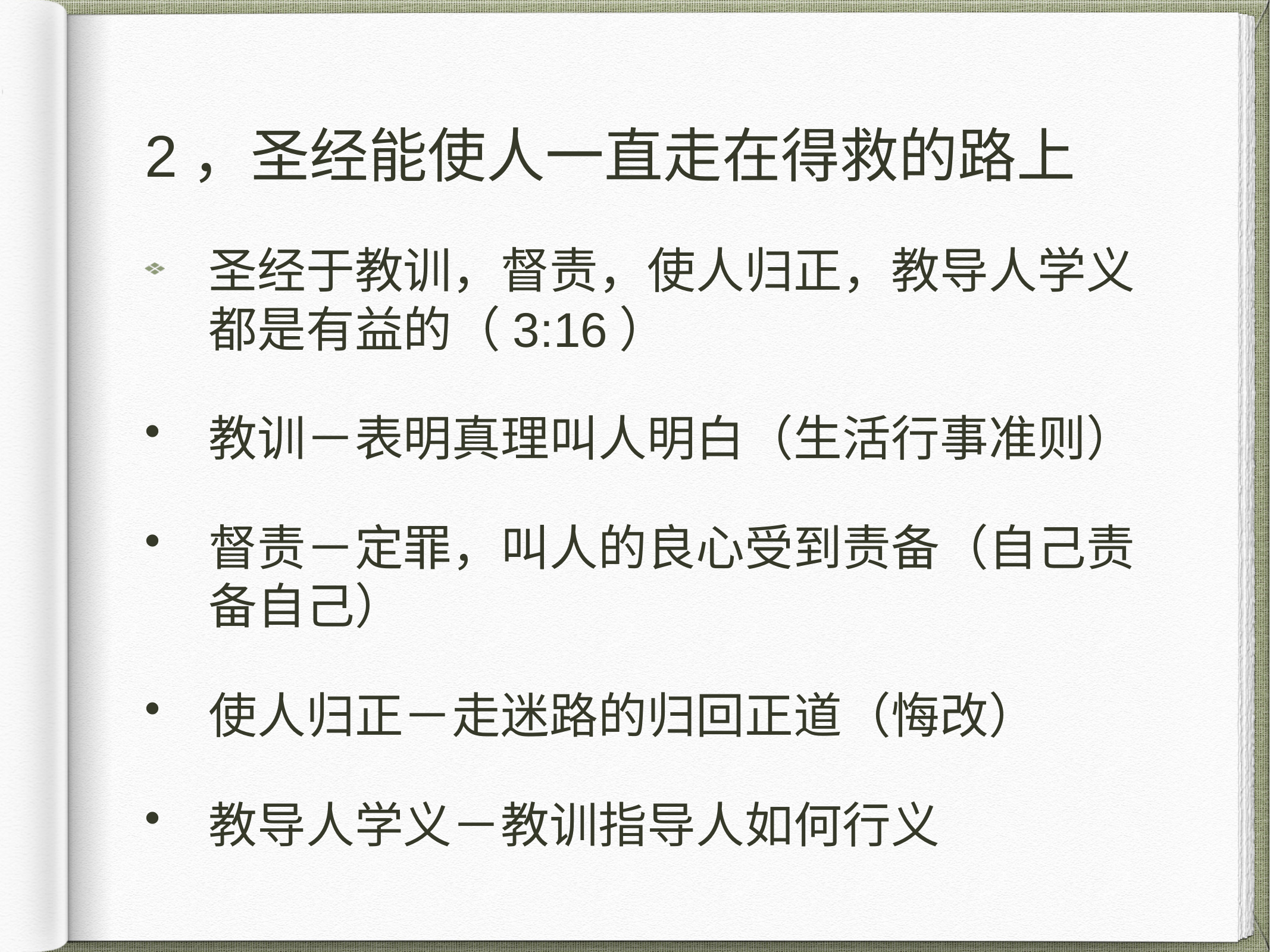

2，圣经能使人一直走在得救的路上
圣经于教训，督责，使人归正，教导人学义都是有益的（3:16）
教训－表明真理叫人明白（生活行事准则）
督责－定罪，叫人的良心受到责备（自己责备自己）
使人归正－走迷路的归回正道（悔改）
教导人学义－教训指导人如何行义
7